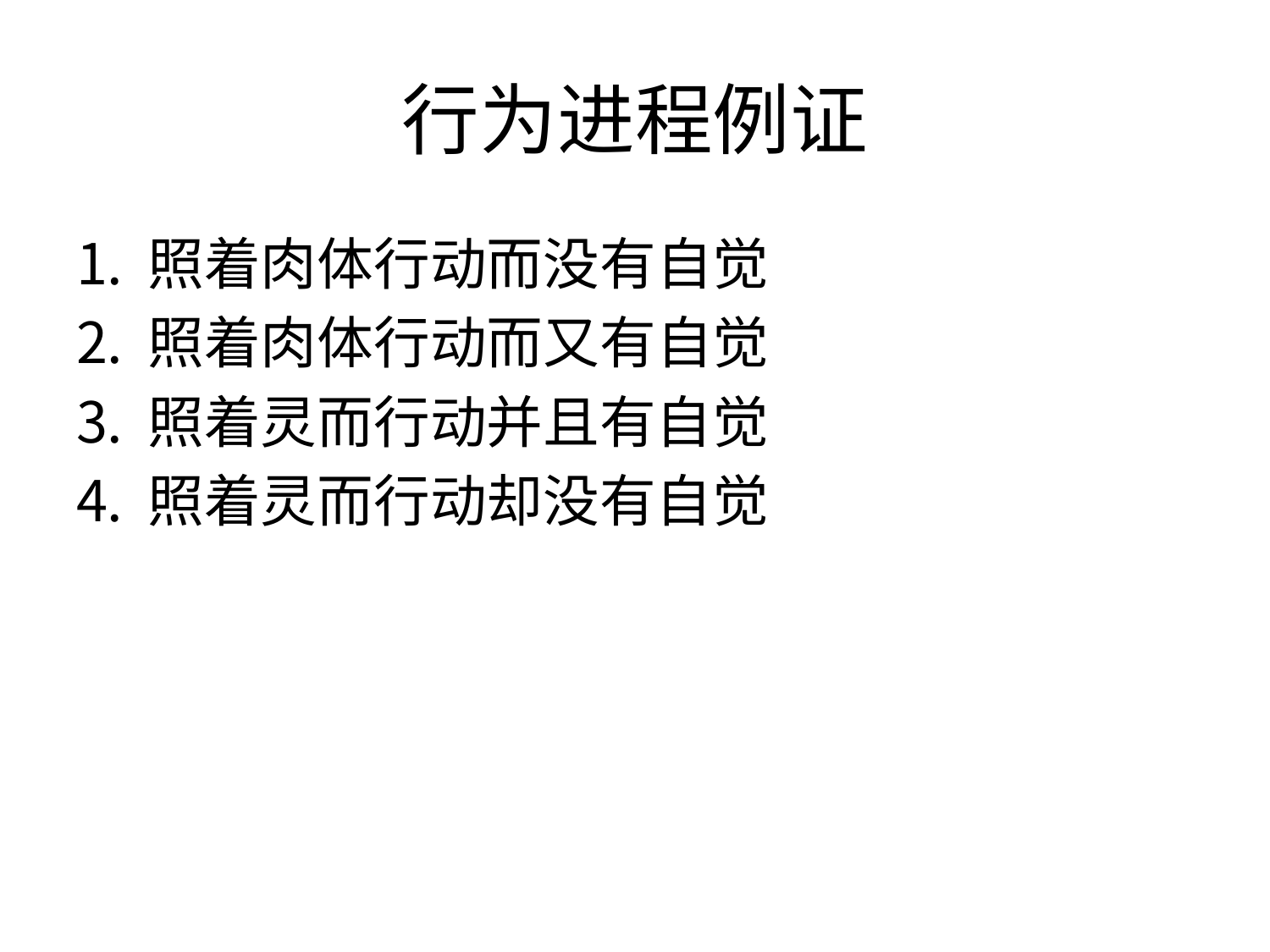

# 行为进程例证
照着肉体行动而没有自觉
照着肉体行动而又有自觉
照着灵而行动并且有自觉
照着灵而行动却没有自觉